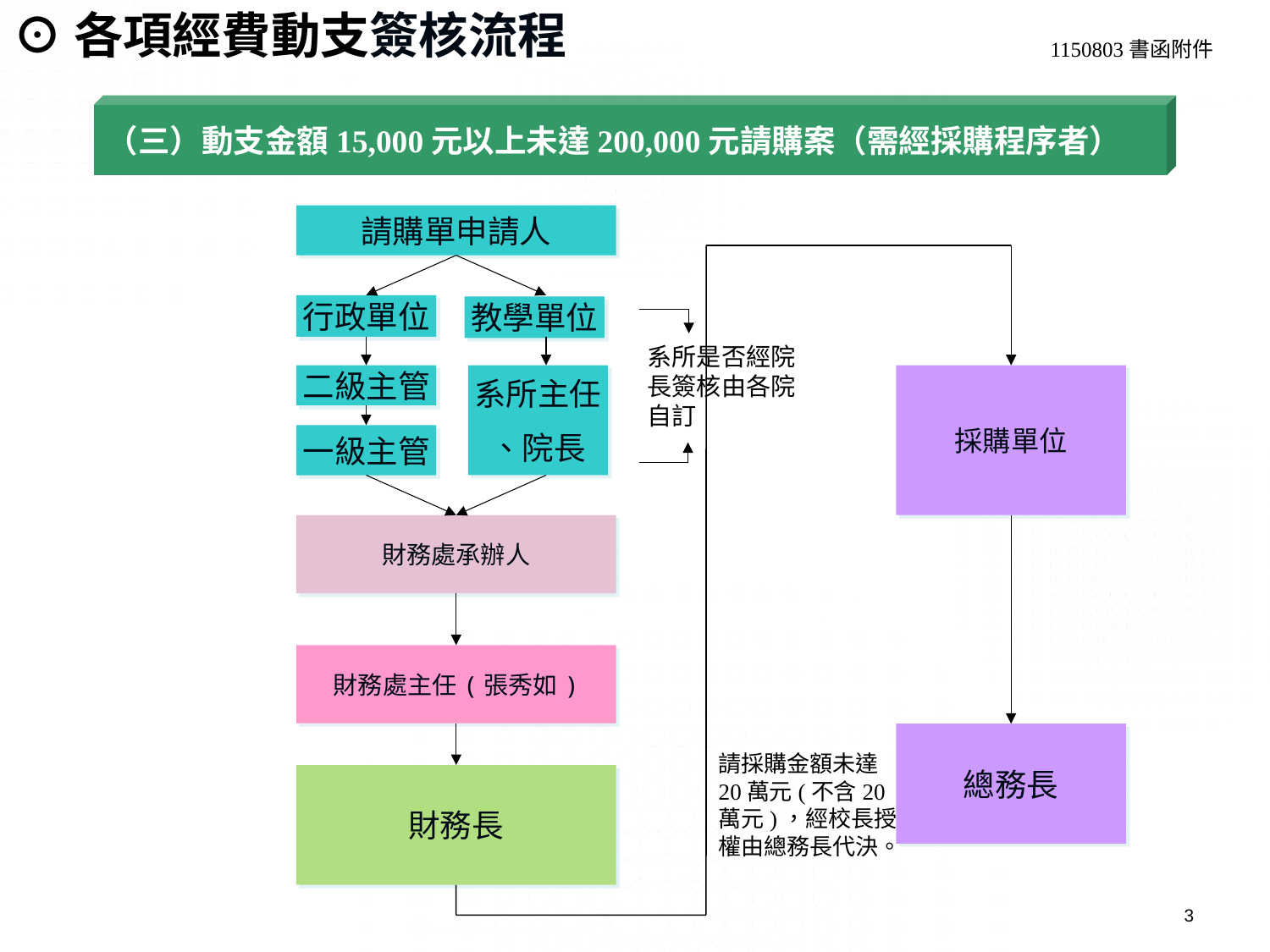

⊙各項經費動支簽核流程
1150803書函附件
（三）動支金額15,000元以上未達200,000元請購案（需經採購程序者）
請購單申請人

行政單位
系所是否經院長簽核由各院自訂
採購單位
二級主管
一級主管
財務處承辦人
財務處主任(張秀如)
總務長
請採購金額未達20萬元(不含20萬元)，經校長授權由總務長代決。
財務長

系所主任
、院長
教學單位
3